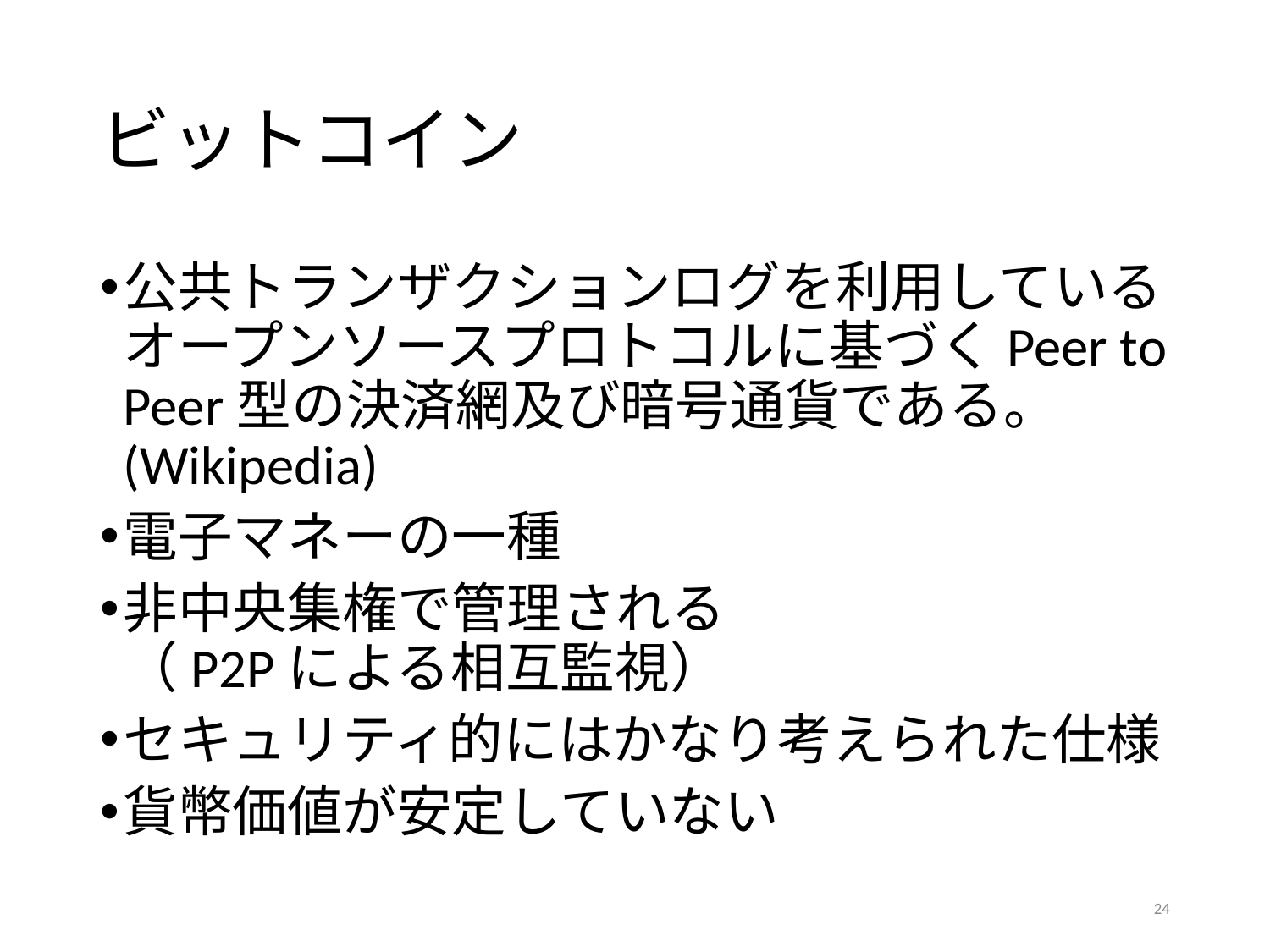

# ビットコイン
公共トランザクションログを利用しているオープンソースプロトコルに基づくPeer to Peer型の決済網及び暗号通貨である。(Wikipedia)
電子マネーの一種
非中央集権で管理される
（P2Pによる相互監視）
セキュリティ的にはかなり考えられた仕様
貨幣価値が安定していない

24